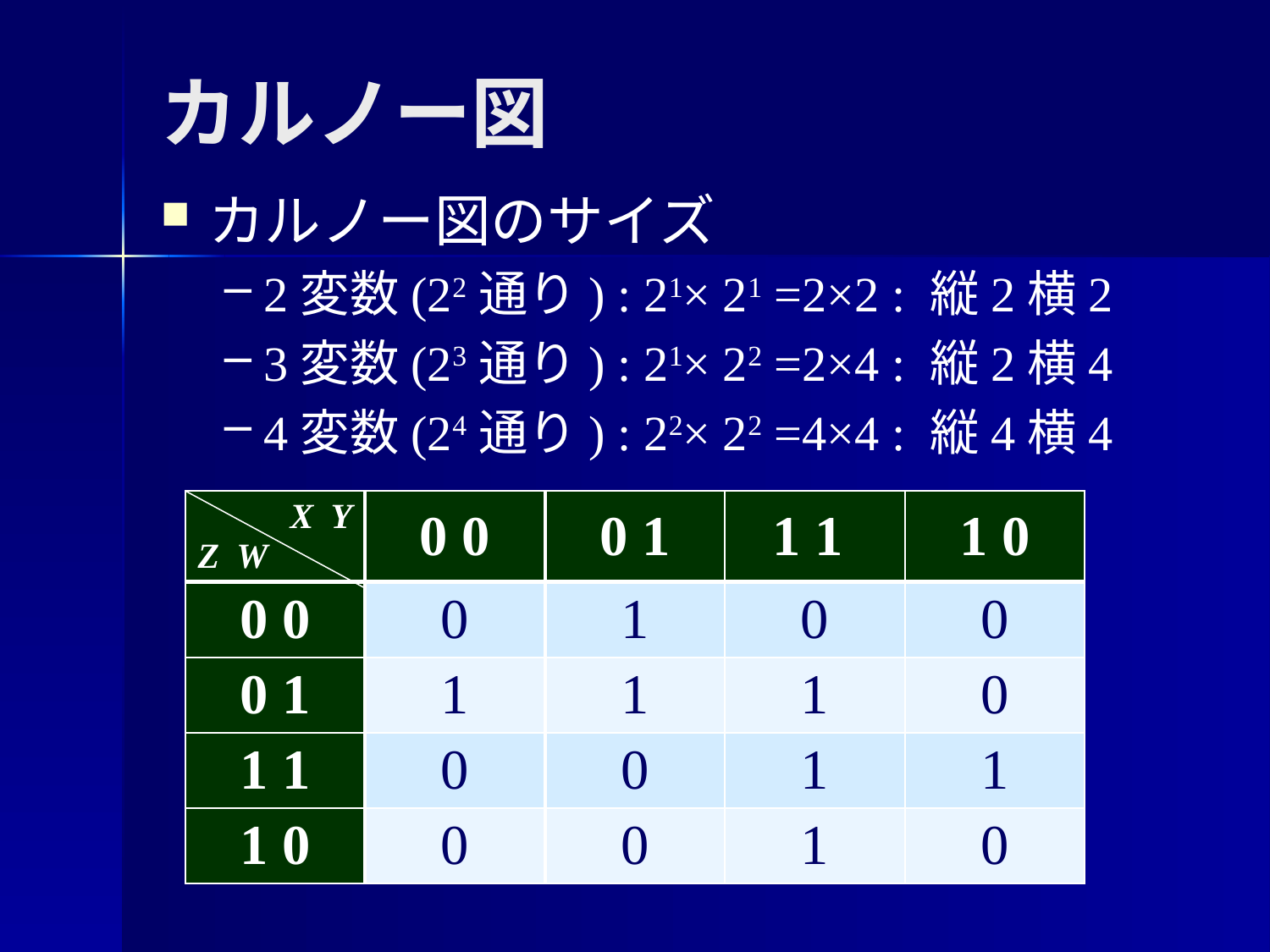

# カルノー図
カルノー図のサイズ
2変数(22通り) : 21× 21 =2×2 : 縦2横2
3変数(23通り) : 21× 22 =2×4 : 縦2横4
4変数(24通り) : 22× 22 =4×4 : 縦4横4
| X Y Z W | 0 0 | 0 1 | 1 1 | 1 0 |
| --- | --- | --- | --- | --- |
| 0 0 | 0 | 1 | 0 | 0 |
| 0 1 | 1 | 1 | 1 | 0 |
| 1 1 | 0 | 0 | 1 | 1 |
| 1 0 | 0 | 0 | 1 | 0 |